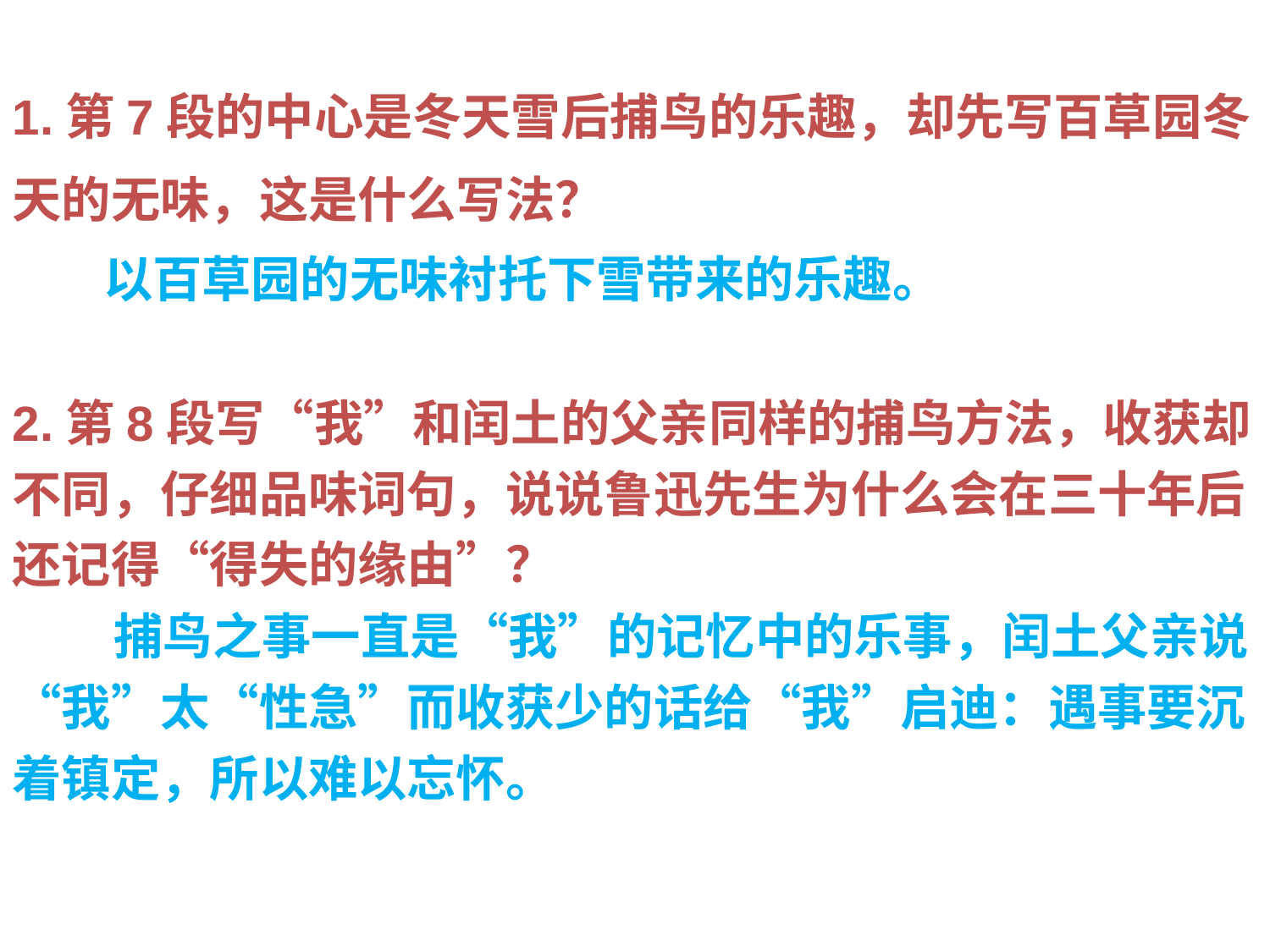

1.第7段的中心是冬天雪后捕鸟的乐趣，却先写百草园冬天的无味，这是什么写法？
      以百草园的无味衬托下雪带来的乐趣。

2.第8段写“我”和闰土的父亲同样的捕鸟方法，收获却不同，仔细品味词句，说说鲁迅先生为什么会在三十年后还记得“得失的缘由”？
        捕鸟之事一直是“我”的记忆中的乐事，闰土父亲说“我”太“性急”而收获少的话给“我”启迪：遇事要沉着镇定，所以难以忘怀。